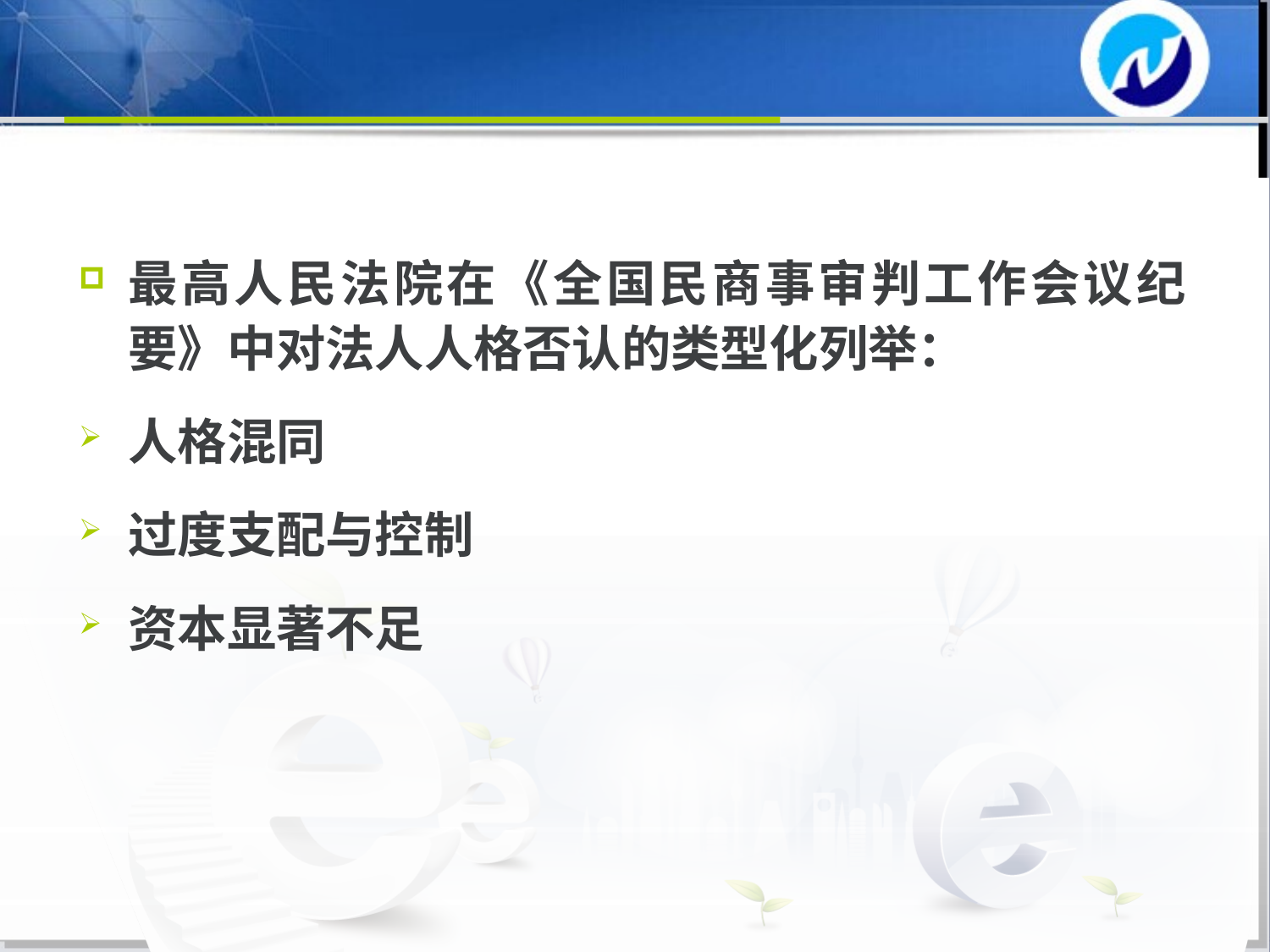

最高人民法院在《全国民商事审判工作会议纪要》中对法人人格否认的类型化列举：
人格混同
过度支配与控制
资本显著不足

15